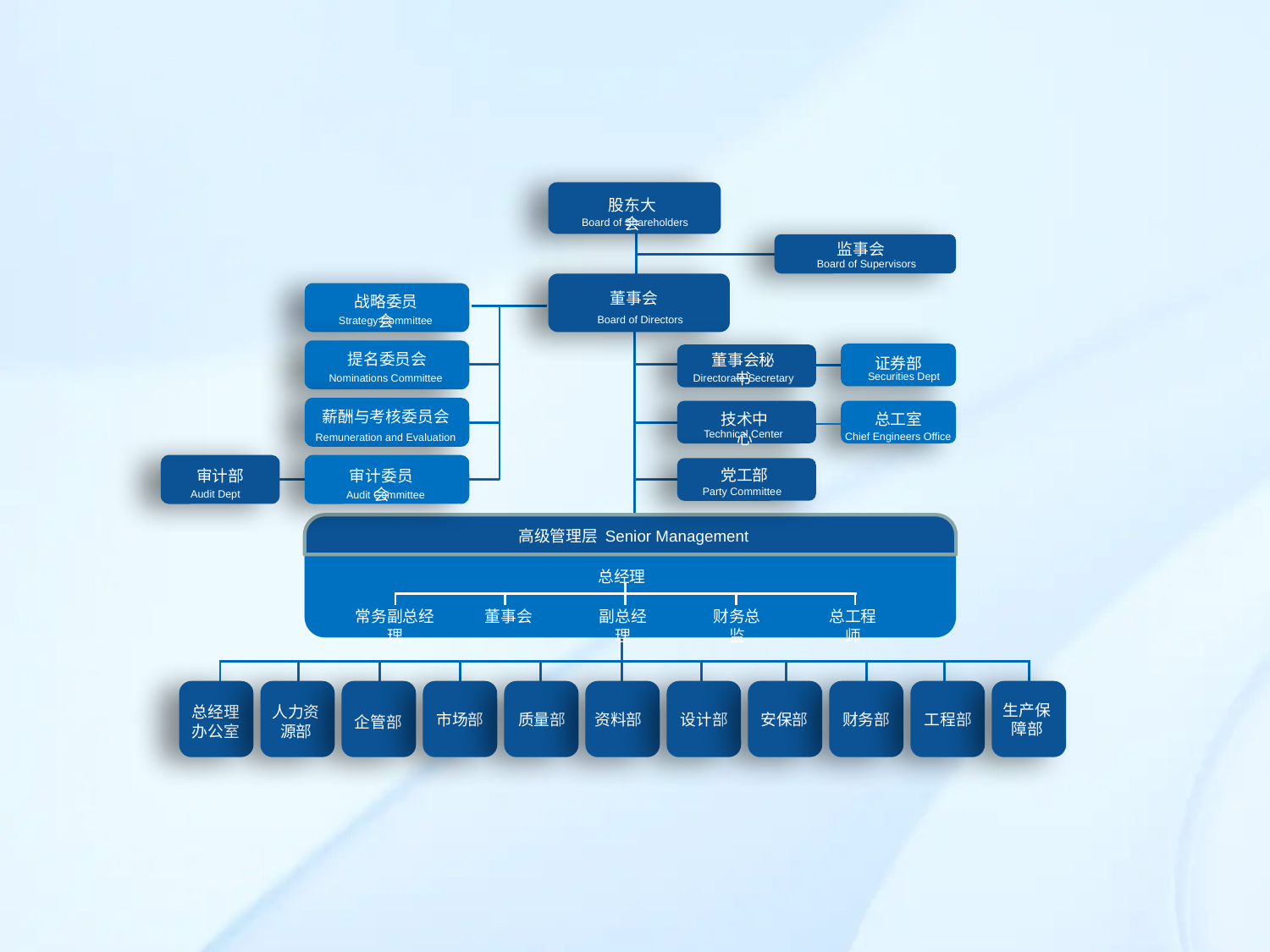

股东大会
Board of Shareholders

监事会

Board of Supervisors

董事会
Board of Directors

战略委员会
Strategy Committee

提名委员会
Nominations Committee

证券部
Securities Dept
董事会秘书

Directorate Secretary

薪酬与考核委员会
Remuneration and Evaluation

技术中心
Technical Center

总工室
Chief Engineers Office

审计部
Audit Dept

审计委员会
Audit Committee

党工部
Party Committee

高级管理层 Senior Management
总经理

常务副总经理
董事会
副总经理
财务总监
总工程师

总经理办公室

人力资源部

企管部

市场部

质量部

资料部

设计部

安保部

财务部

工程部

生产保障部